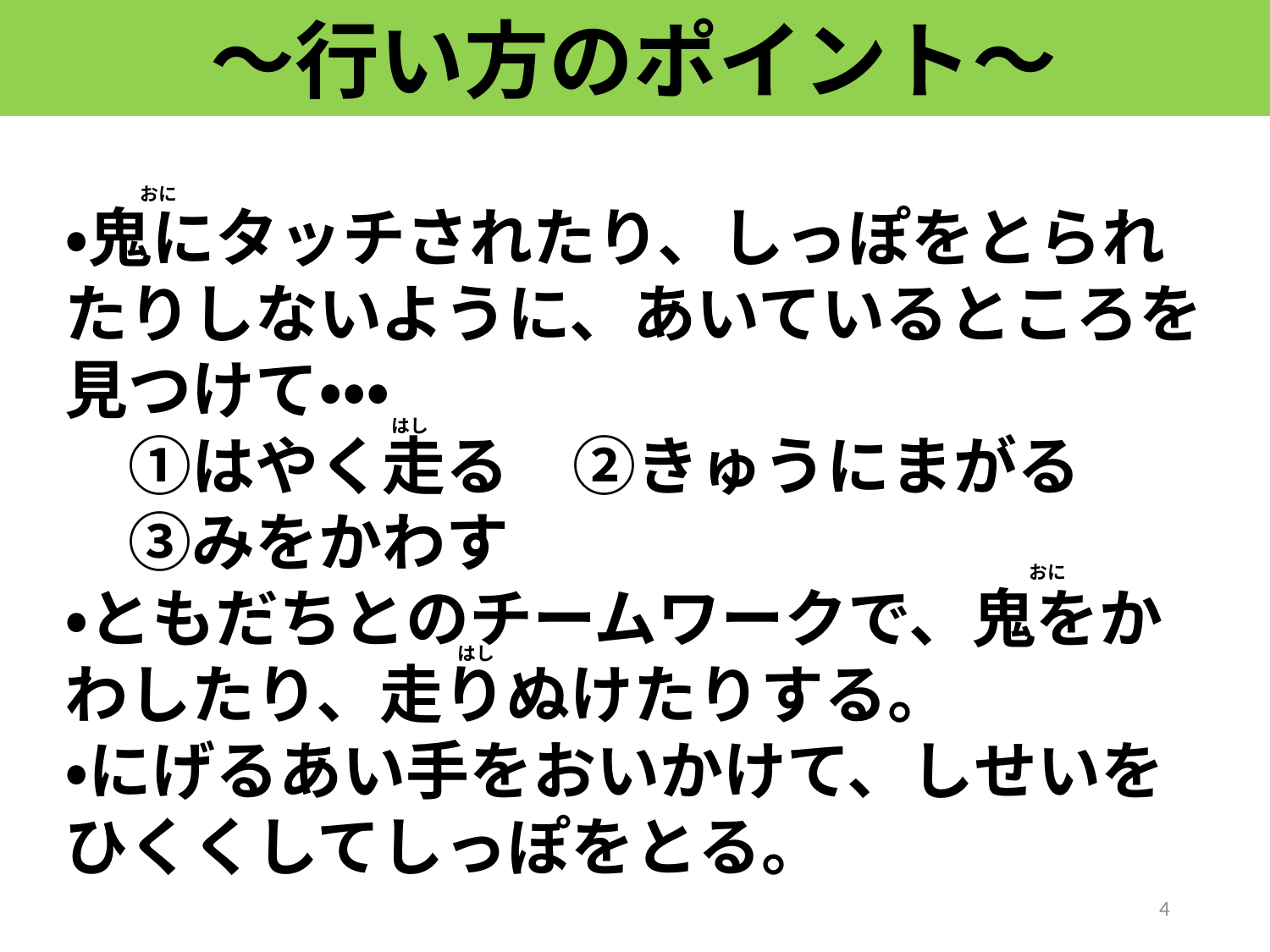

～行い方のポイント～

・鬼にタッチされたり、しっぽをとられたりしないように、あいているところを見つけて・・・
　①はやく走る　②きゅうにまがる
　③みをかわす
・ともだちとのチームワークで、鬼をかわしたり、走りぬけたりする。
・にげるあい手をおいかけて、しせいをひくくしてしっぽをとる。
おに
はし
おに
はし
4